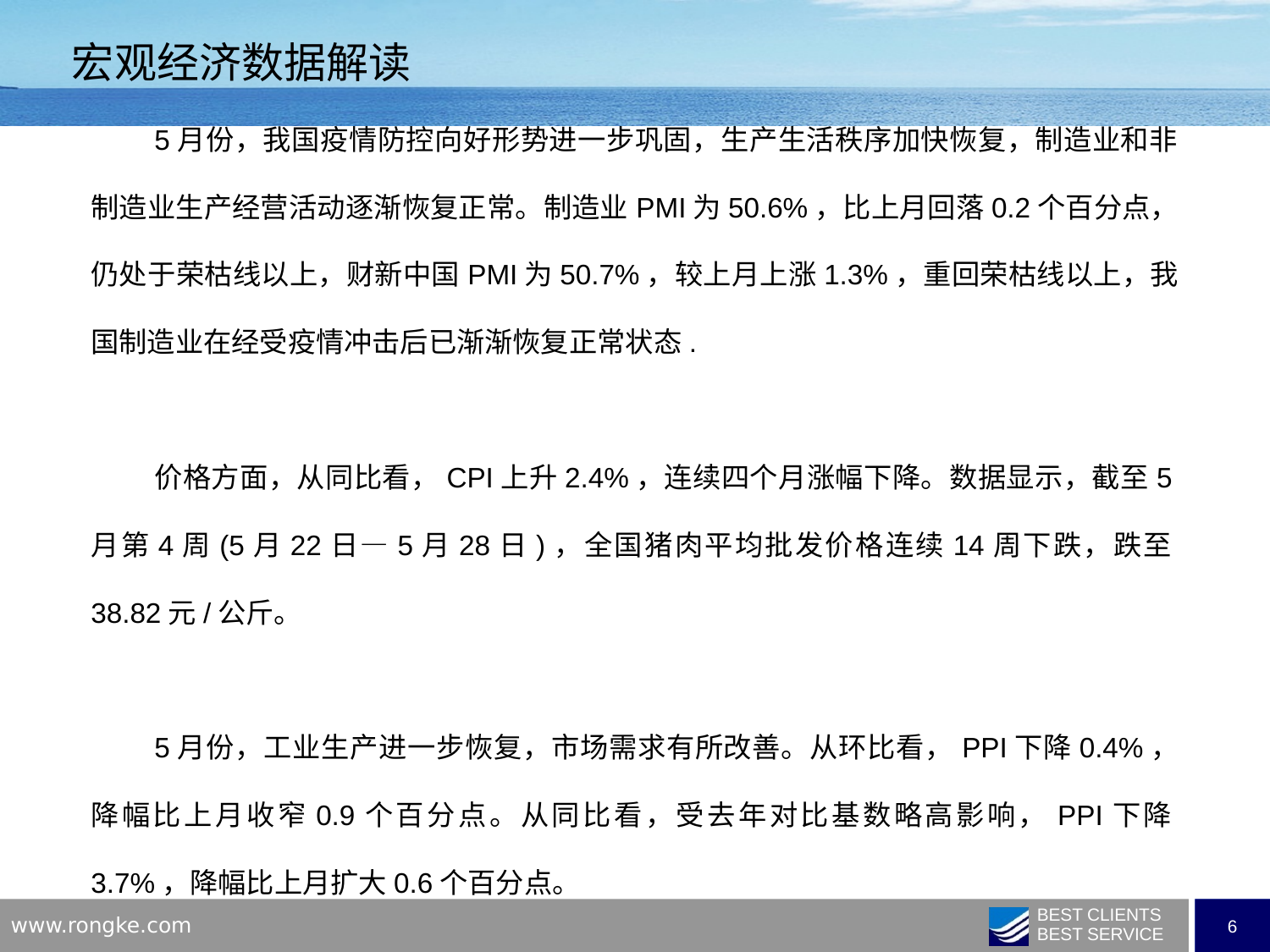

宏观经济数据解读
5月份，我国疫情防控向好形势进一步巩固，生产生活秩序加快恢复，制造业和非制造业生产经营活动逐渐恢复正常。制造业PMI为50.6%，比上月回落0.2个百分点，仍处于荣枯线以上，财新中国PMI为50.7%，较上月上涨1.3%，重回荣枯线以上，我国制造业在经受疫情冲击后已渐渐恢复正常状态.

价格方面，从同比看，CPI上升2.4%，连续四个月涨幅下降。数据显示，截至5月第4周(5月22日—5月28日)，全国猪肉平均批发价格连续14周下跌，跌至38.82元/公斤。

5月份，工业生产进一步恢复，市场需求有所改善。从环比看，PPI下降0.4%，降幅比上月收窄0.9个百分点。从同比看，受去年对比基数略高影响，PPI下降3.7%，降幅比上月扩大0.6个百分点。